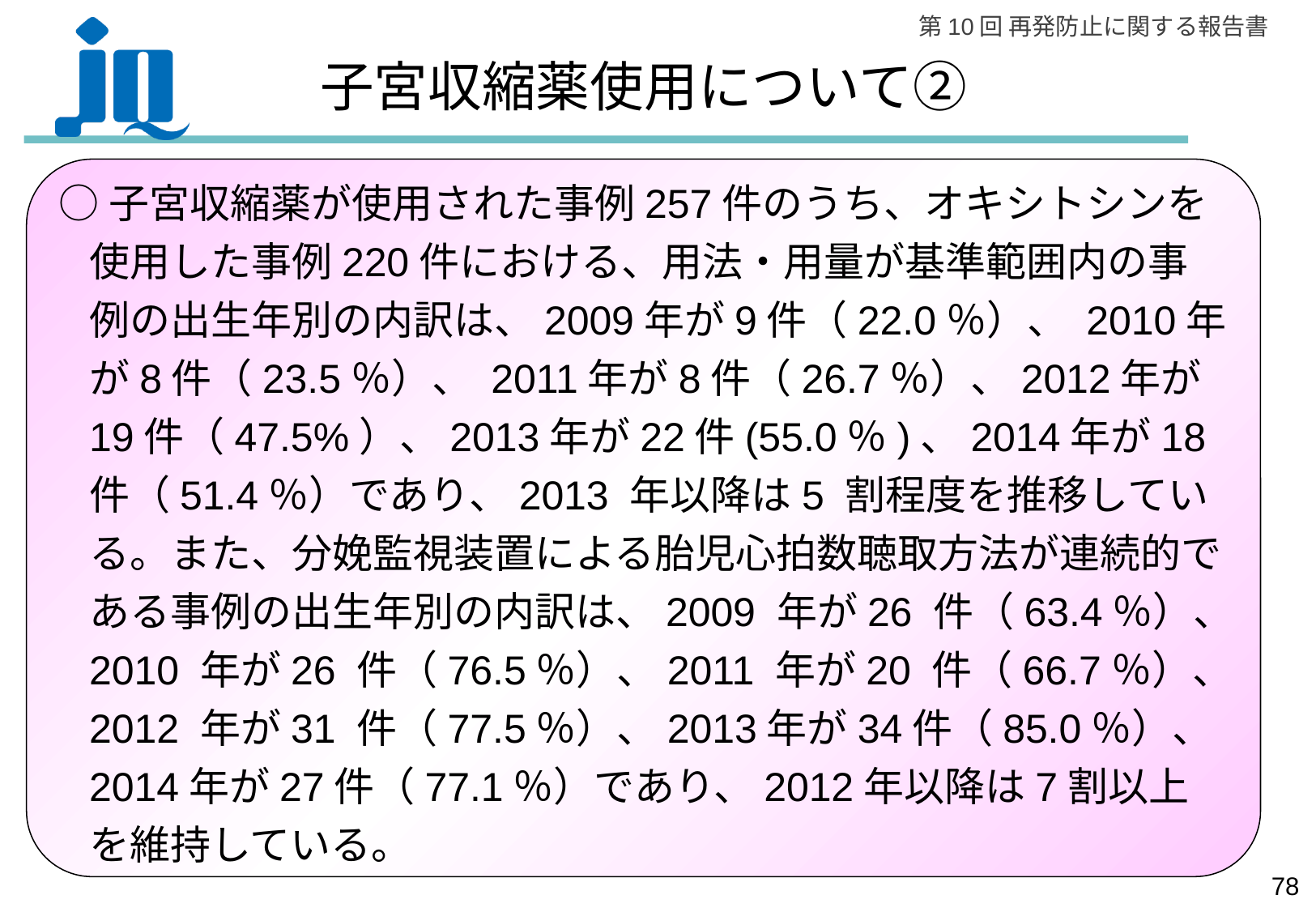

子宮収縮薬使用について②
○子宮収縮薬が使用された事例257件のうち、オキシトシンを使用した事例220件における、用法・用量が基準範囲内の事例の出生年別の内訳は、2009年が9件（22.0％）、 2010年が8件（23.5％）、 2011年が8件（26.7％）、2012年が19件（47.5%）、2013年が22件(55.0％)、2014年が18件（51.4％）であり、2013 年以降は5 割程度を推移している。また、分娩監視装置による胎児心拍数聴取方法が連続的である事例の出生年別の内訳は、2009 年が26 件（63.4％）、2010 年が26 件（76.5％）、2011 年が20 件（66.7％）、2012 年が31 件（77.5％）、2013年が34件（85.0％）、2014年が27件（77.1％）であり、2012年以降は7割以上を維持している。
78